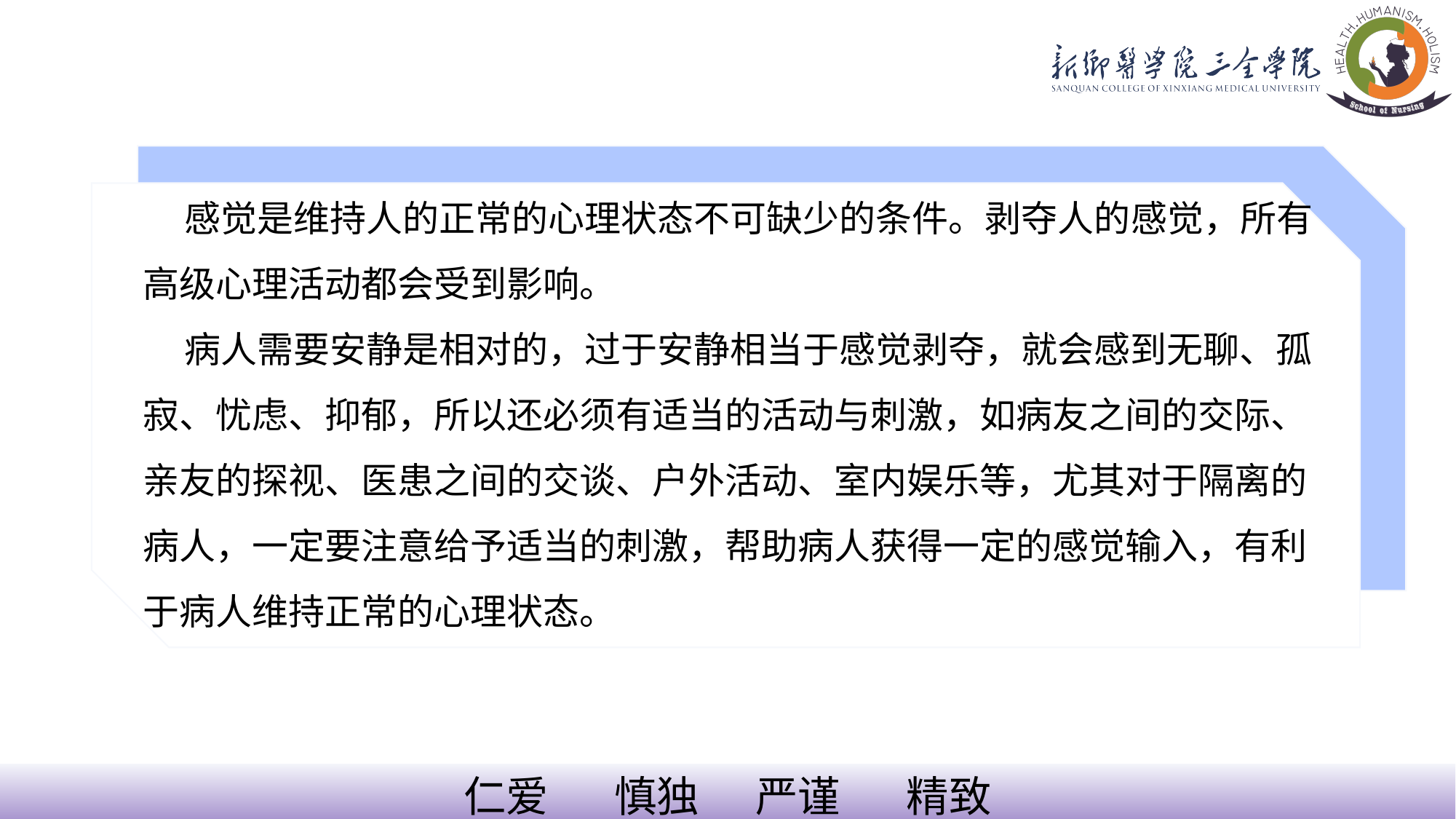

感觉是维持人的正常的心理状态不可缺少的条件。剥夺人的感觉，所有高级心理活动都会受到影响。
    病人需要安静是相对的，过于安静相当于感觉剥夺，就会感到无聊、孤寂、忧虑、抑郁，所以还必须有适当的活动与刺激，如病友之间的交际、亲友的探视、医患之间的交谈、户外活动、室内娱乐等，尤其对于隔离的病人，一定要注意给予适当的刺激，帮助病人获得一定的感觉输入，有利于病人维持正常的心理状态。